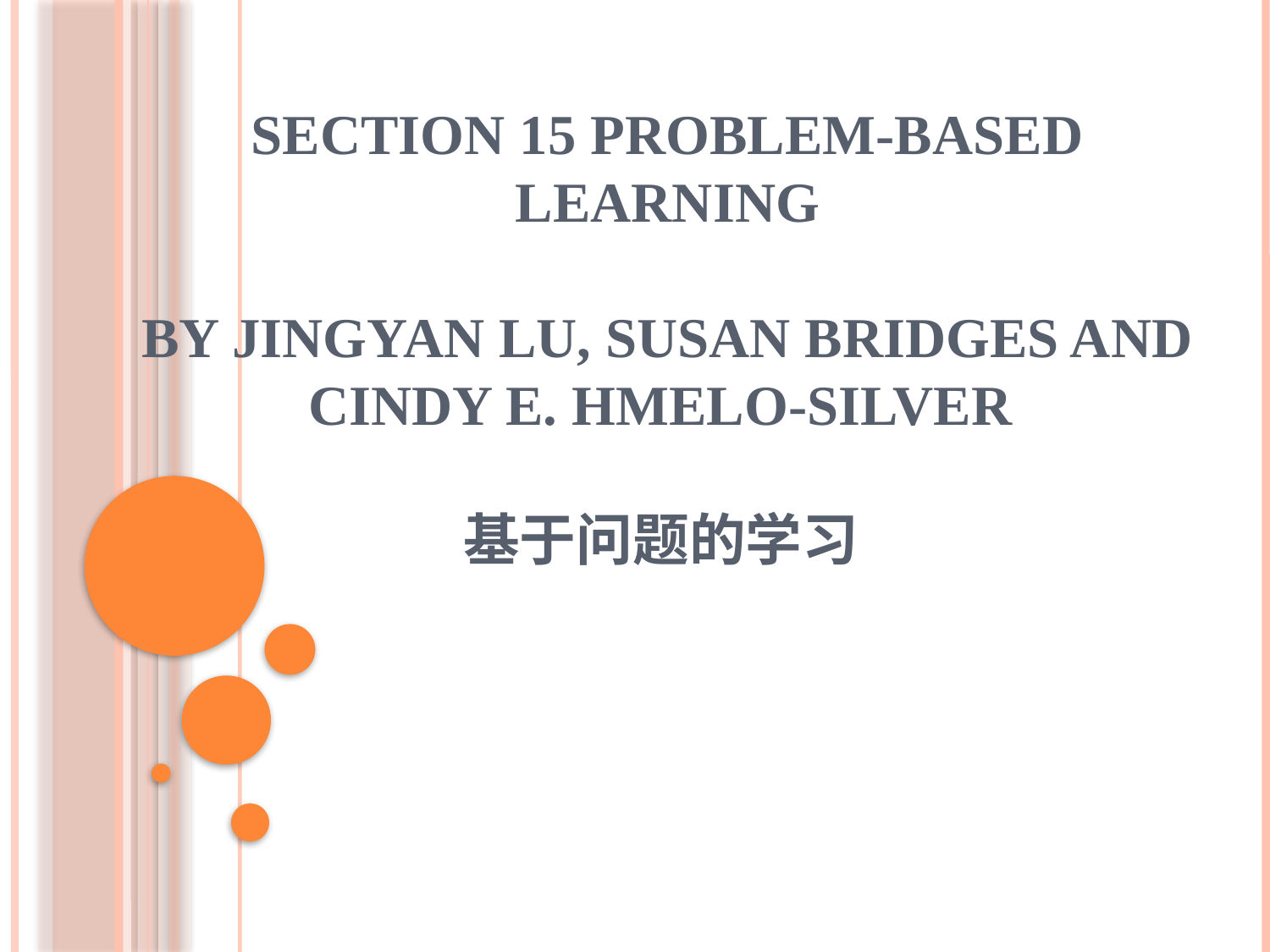

# Section 15 Problem-Based Learning by Jingyan Lu, Susan Bridges and Cindy E. Hmelo-Silver 基于问题的学习